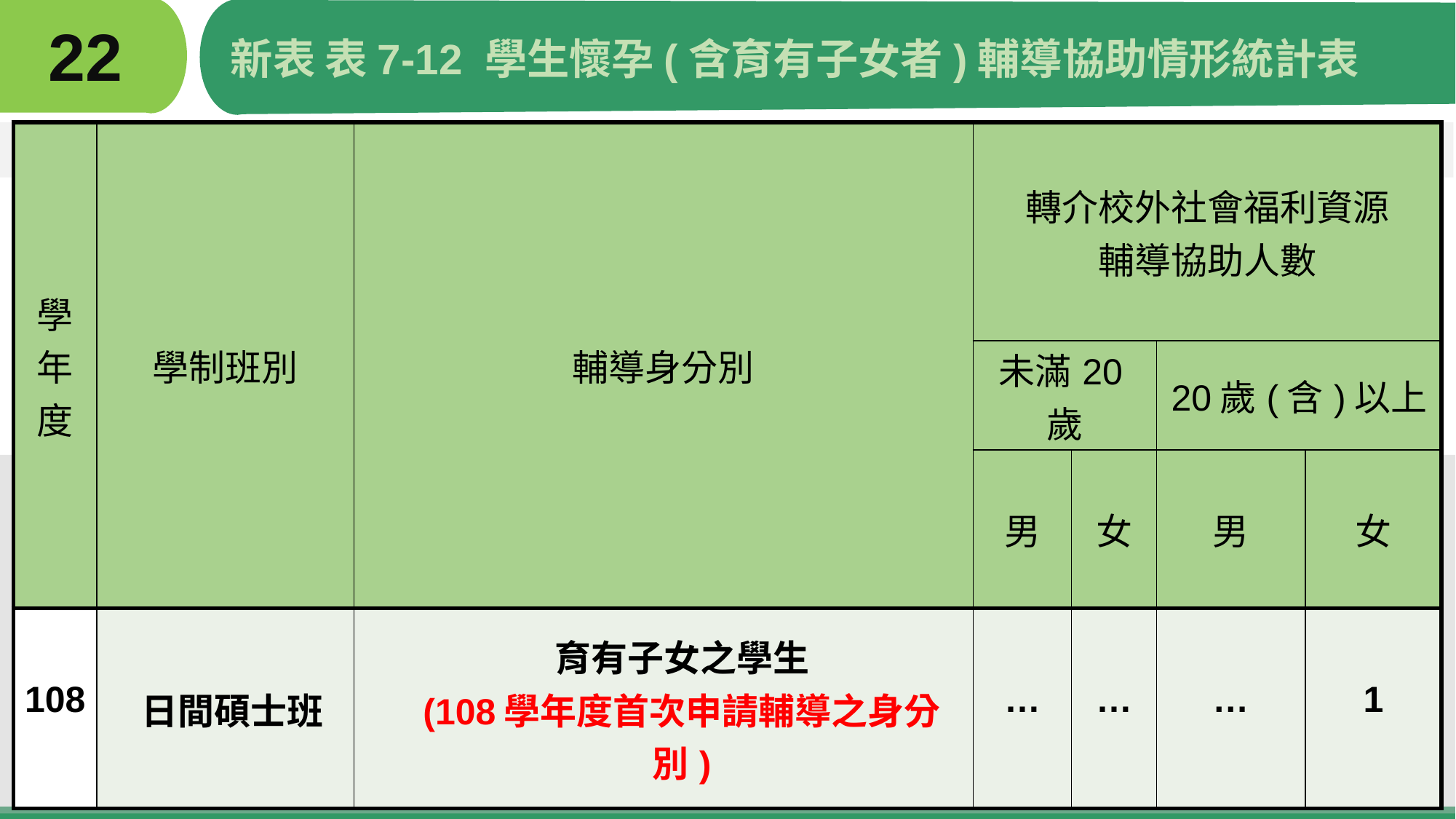

# 22
新表 表7-12 學生懷孕(含育有子女者)輔導協助情形統計表

| 學年度 | 學制班別 | 輔導身分別 | 轉介校外社會福利資源 輔導協助人數 |  |  |  |
| --- | --- | --- | --- | --- | --- | --- |
|  |  |  | 未滿20歲 |  | 20歲(含)以上 |  |
|  |  |  | 男 | 女 | 男 | 女 |
| 108 | 日間碩士班 | 育有子女之學生 (108學年度首次申請輔導之身分別) | … | … | … | 1 |
100